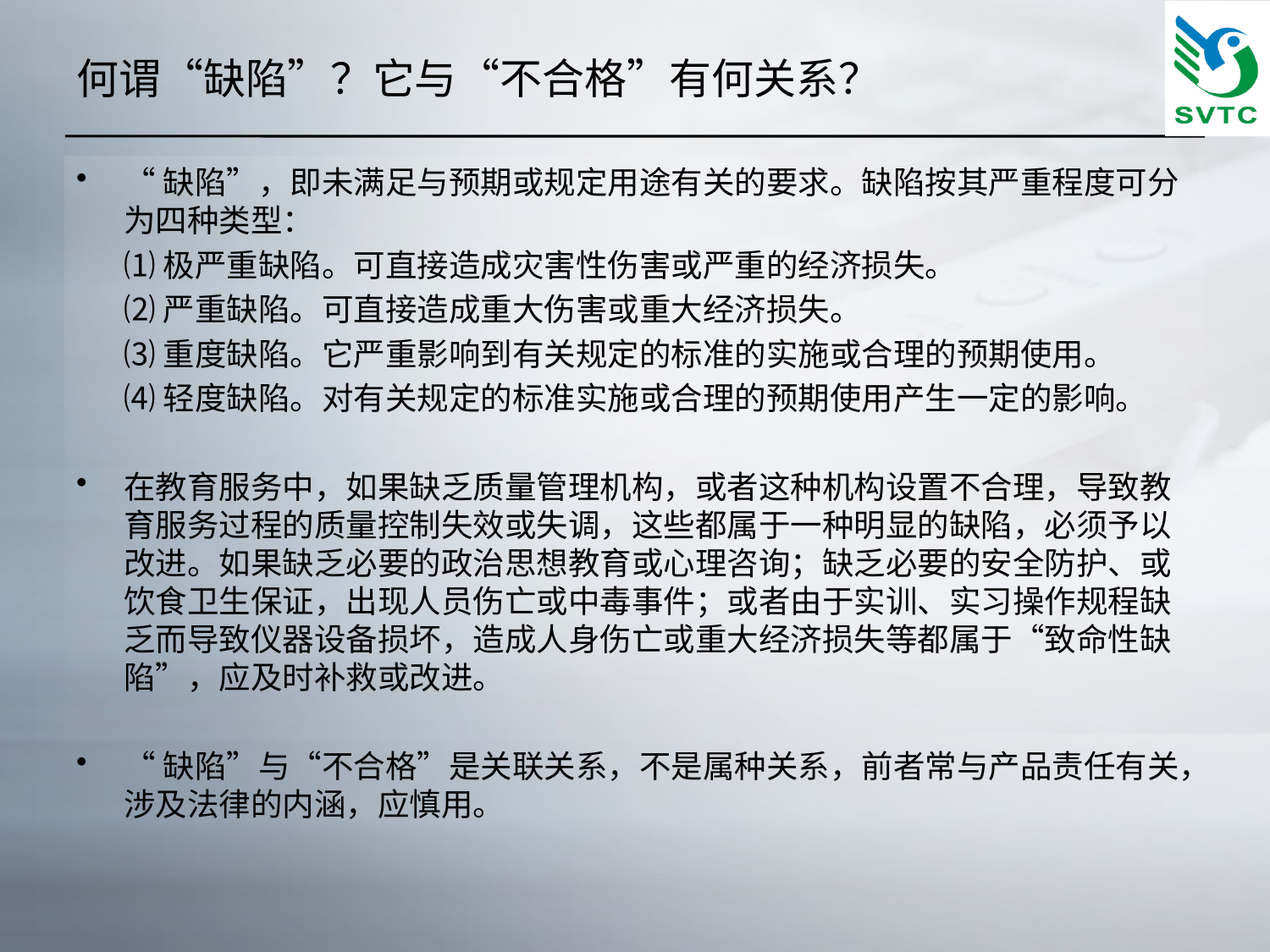

# 何谓“缺陷”？它与“不合格”有何关系？
“缺陷”，即未满足与预期或规定用途有关的要求。缺陷按其严重程度可分为四种类型：
	⑴极严重缺陷。可直接造成灾害性伤害或严重的经济损失。
	⑵严重缺陷。可直接造成重大伤害或重大经济损失。
	⑶重度缺陷。它严重影响到有关规定的标准的实施或合理的预期使用。
	⑷轻度缺陷。对有关规定的标准实施或合理的预期使用产生一定的影响。

在教育服务中，如果缺乏质量管理机构，或者这种机构设置不合理，导致教育服务过程的质量控制失效或失调，这些都属于一种明显的缺陷，必须予以改进。如果缺乏必要的政治思想教育或心理咨询；缺乏必要的安全防护、或饮食卫生保证，出现人员伤亡或中毒事件；或者由于实训、实习操作规程缺乏而导致仪器设备损坏，造成人身伤亡或重大经济损失等都属于“致命性缺陷”，应及时补救或改进。

“缺陷”与“不合格”是关联关系，不是属种关系，前者常与产品责任有关，涉及法律的内涵，应慎用。